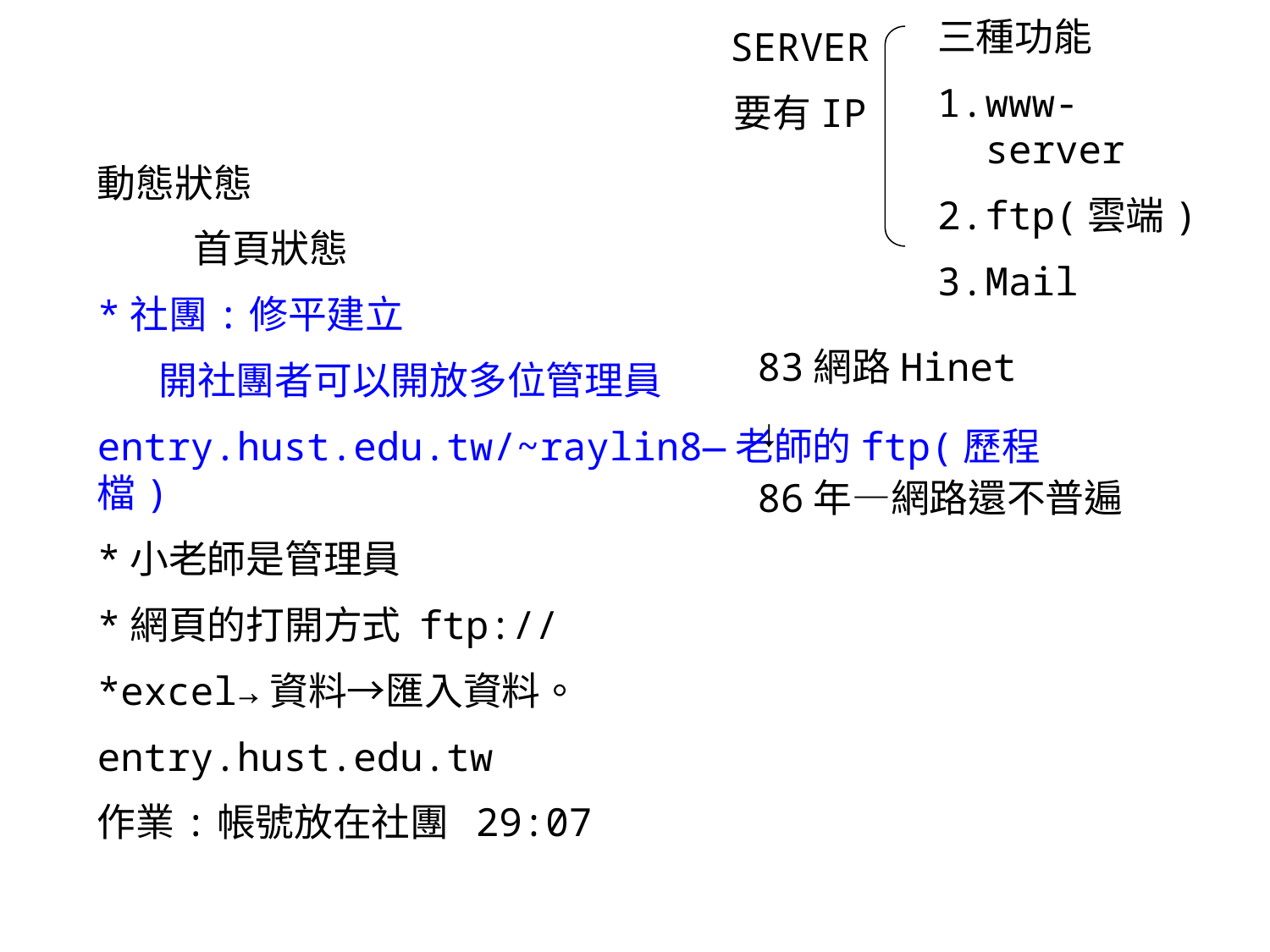

三種功能
www-server
ftp(雲端)
Mail

SERVER
要有IP

動態狀態
          首頁狀態
*社團:修平建立
      開社團者可以開放多位管理員
entry.hust.edu.tw/~raylin8—老師的ftp(歷程檔)
*小老師是管理員
*網頁的打開方式 ftp://
*excel→資料→匯入資料。
entry.hust.edu.tw
作業:帳號放在社團  29:07

83網路Hinet
↓
86年—網路還不普遍